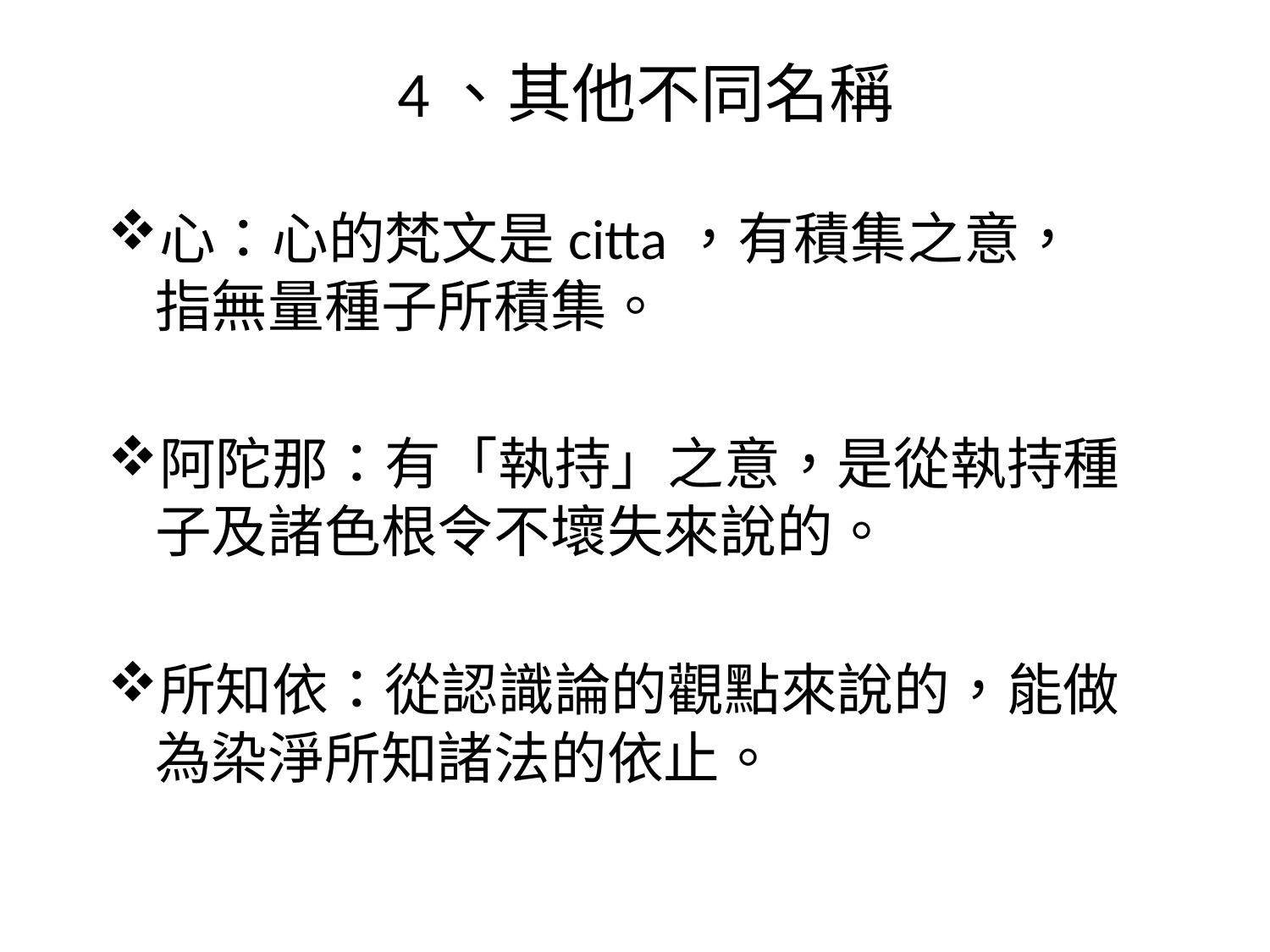

# 4、其他不同名稱
心：心的梵文是citta，有積集之意，指無量種子所積集。

阿陀那：有「執持」之意，是從執持種子及諸色根令不壞失來說的。

所知依：從認識論的觀點來說的，能做為染淨所知諸法的依止。